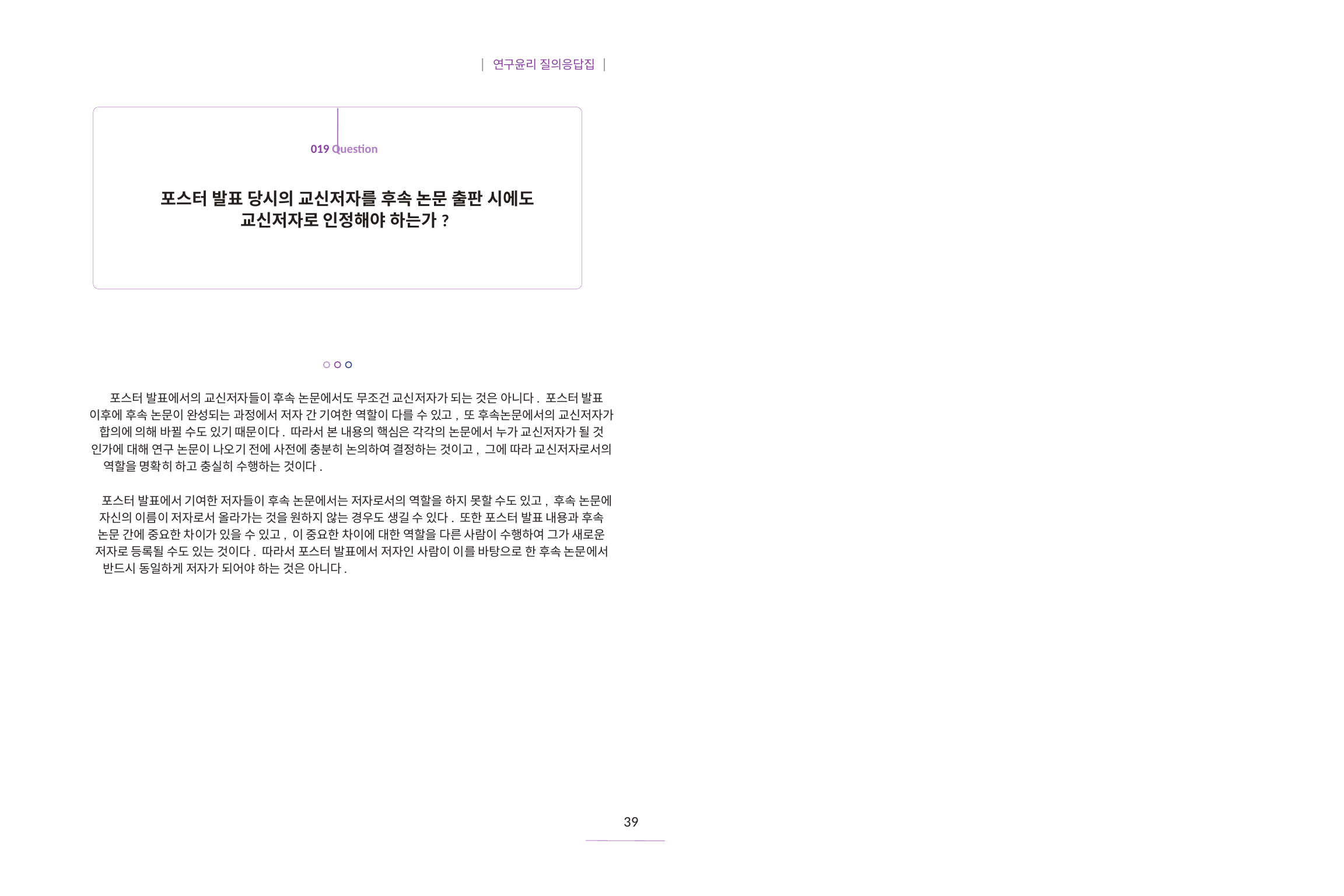

| 연구윤리 질의응답집 |

019 Question

포스터 발표 당시의 교신저자를 후속 논문 출판 시에도
교신저자로 인정해야 하는가?

포스터 발표에서의 교신저자들이 후속 논문에서도 무조건 교신저자가 되는 것은 아니다. 포스터 발표
이후에 후속 논문이 완성되는 과정에서 저자 간 기여한 역할이 다를 수 있고, 또 후속논문에서의 교신저자가
합의에 의해 바뀔 수도 있기 때문이다. 따라서 본 내용의 핵심은 각각의 논문에서 누가 교신저자가 될 것
인가에 대해 연구 논문이 나오기 전에 사전에 충분히 논의하여 결정하는 것이고, 그에 따라 교신저자로서의
역할을 명확히 하고 충실히 수행하는 것이다.
포스터 발표에서 기여한 저자들이 후속 논문에서는 저자로서의 역할을 하지 못할 수도 있고, 후속 논문에
자신의 이름이 저자로서 올라가는 것을 원하지 않는 경우도 생길 수 있다. 또한 포스터 발표 내용과 후속
논문 간에 중요한 차이가 있을 수 있고, 이 중요한 차이에 대한 역할을 다른 사람이 수행하여 그가 새로운
저자로 등록될 수도 있는 것이다. 따라서 포스터 발표에서 저자인 사람이 이를 바탕으로 한 후속 논문에서
반드시 동일하게 저자가 되어야 하는 것은 아니다.
39